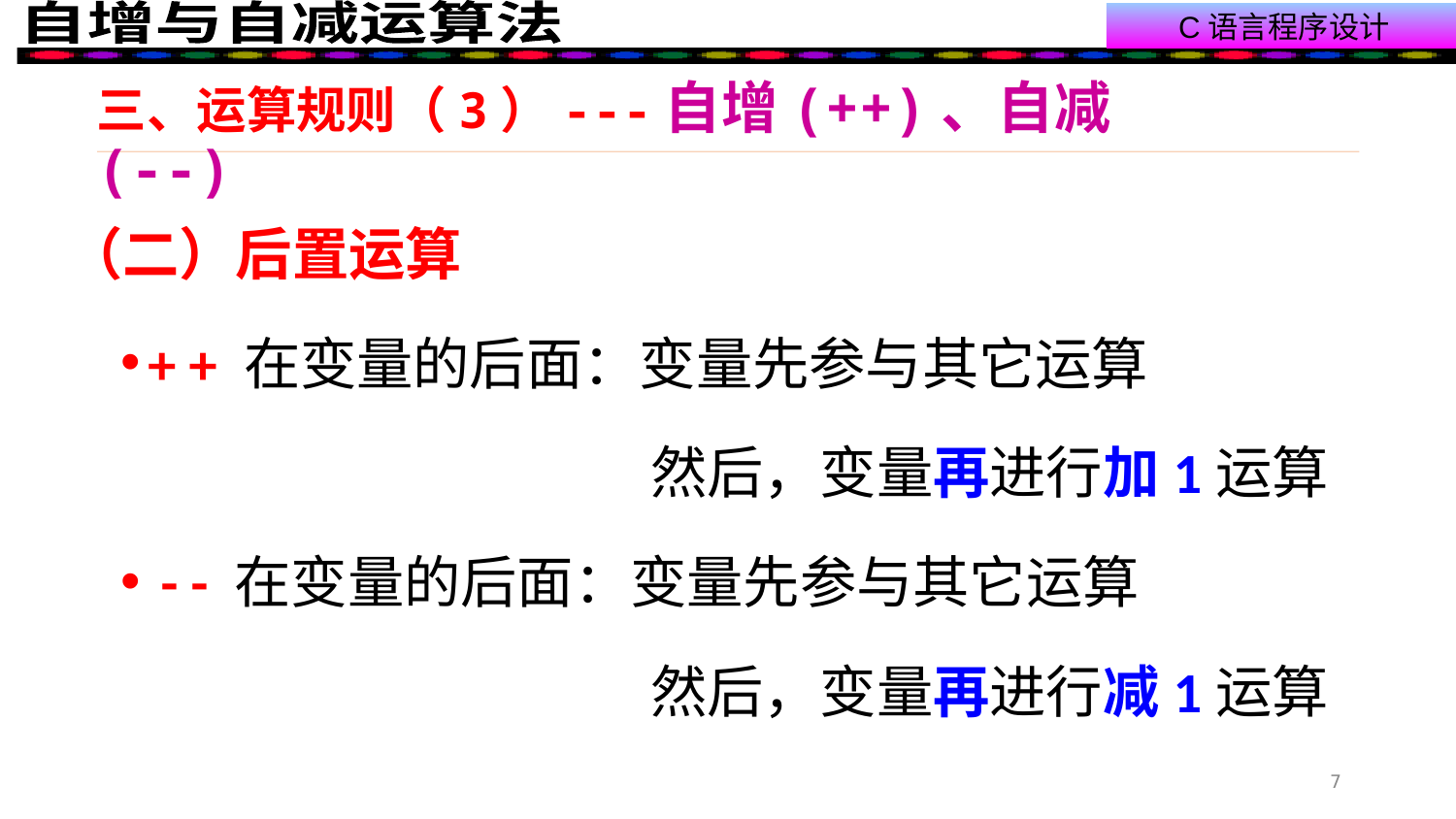

三、运算规则（3）---自增(++)、自减(--)
（二）后置运算
+ + 在变量的后面：变量先参与其它运算
                                          然后，变量再进行加1运算
 - - 在变量的后面：变量先参与其它运算
                                          然后，变量再进行减1运算
7